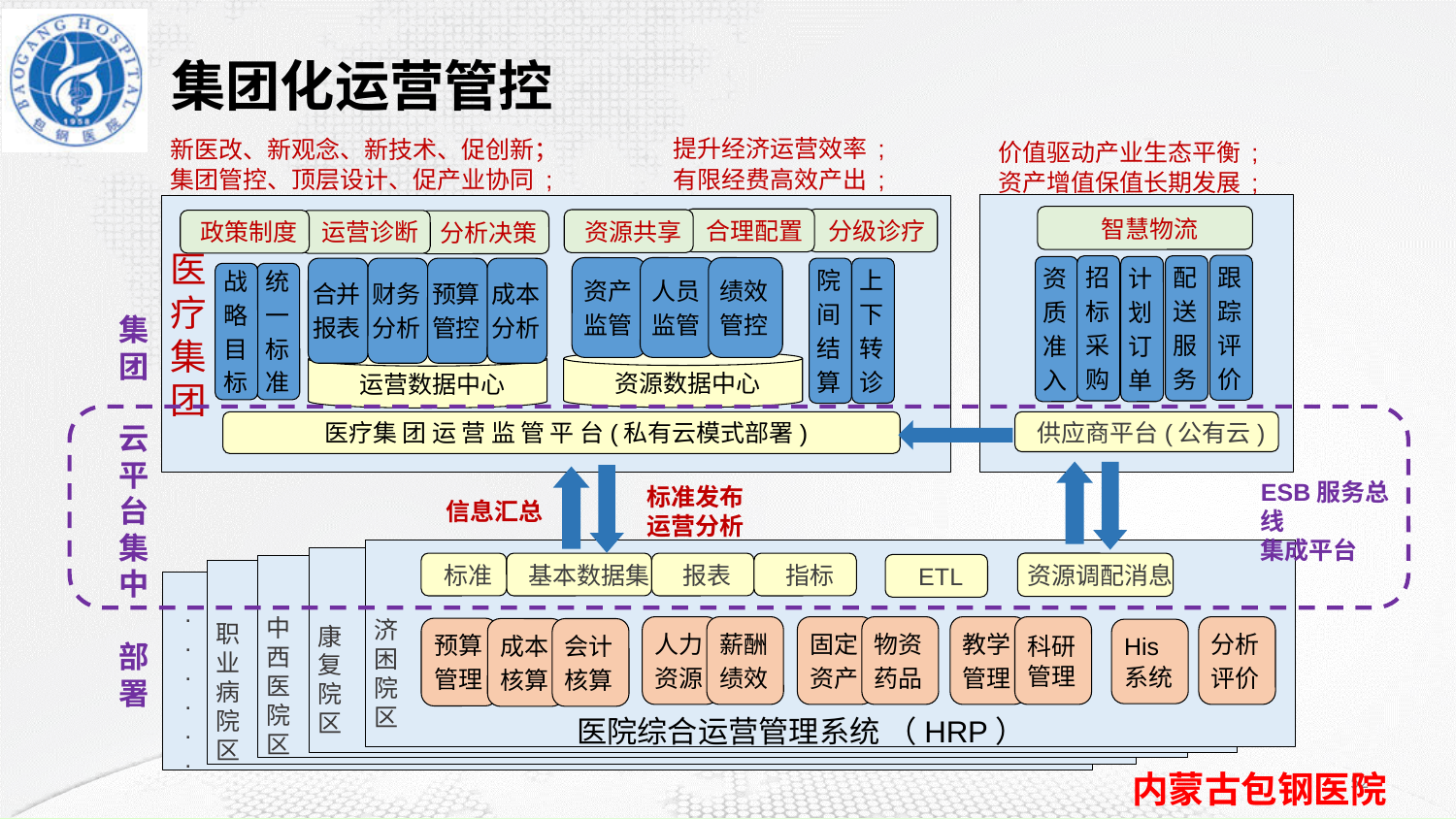

# 集团化运营管控
提升经济运营效率 ;
有限经费高效产出 ;
新医改、新观念、新技术、促创新；
集团管控、顶层设计、促产业协同 ;
价值驱动产业生态平衡 ;
资产增值保值长期发展 ;

医
疗
集
团

智慧物流
合理配置
分级诊疗
资源共享
政策制度
运营诊断
分析决策
跟
踪
评
价
招
标
采
购
配
送
服
务
资
质
准
入
计
划
订
单
资产
监管
人员
监管
绩效
管控
合并
报表
财务
分析
预算
管控
成本
分析
院
间
结
算
上
下
转
诊
战
略
目
标
统
一
标
准
集
团

云
平
台
集
中

部
署
资源数据中心
运营数据中心

医疗集 团 运 营 监 管 平 台(私有云模式部署)
供应商平台(公有云)

ESB服务总线
集成平台
标准发布
运营分析
信息汇总

济
困
院
区

康
复
院
区

标准
基本数据集
报表
指标
资源调配消息
ETL

中
西
医
院
区

职
业
病
院
区

  .
  .
  .
  .
  .
  .

人力
资源
薪酬
绩效
固定
资产
物资
药品
教学
管理
科研
管理
分析
评价
预算
管理
成本
核算
会计
核算
His
系统
医院综合运营管理系统 （HRP）